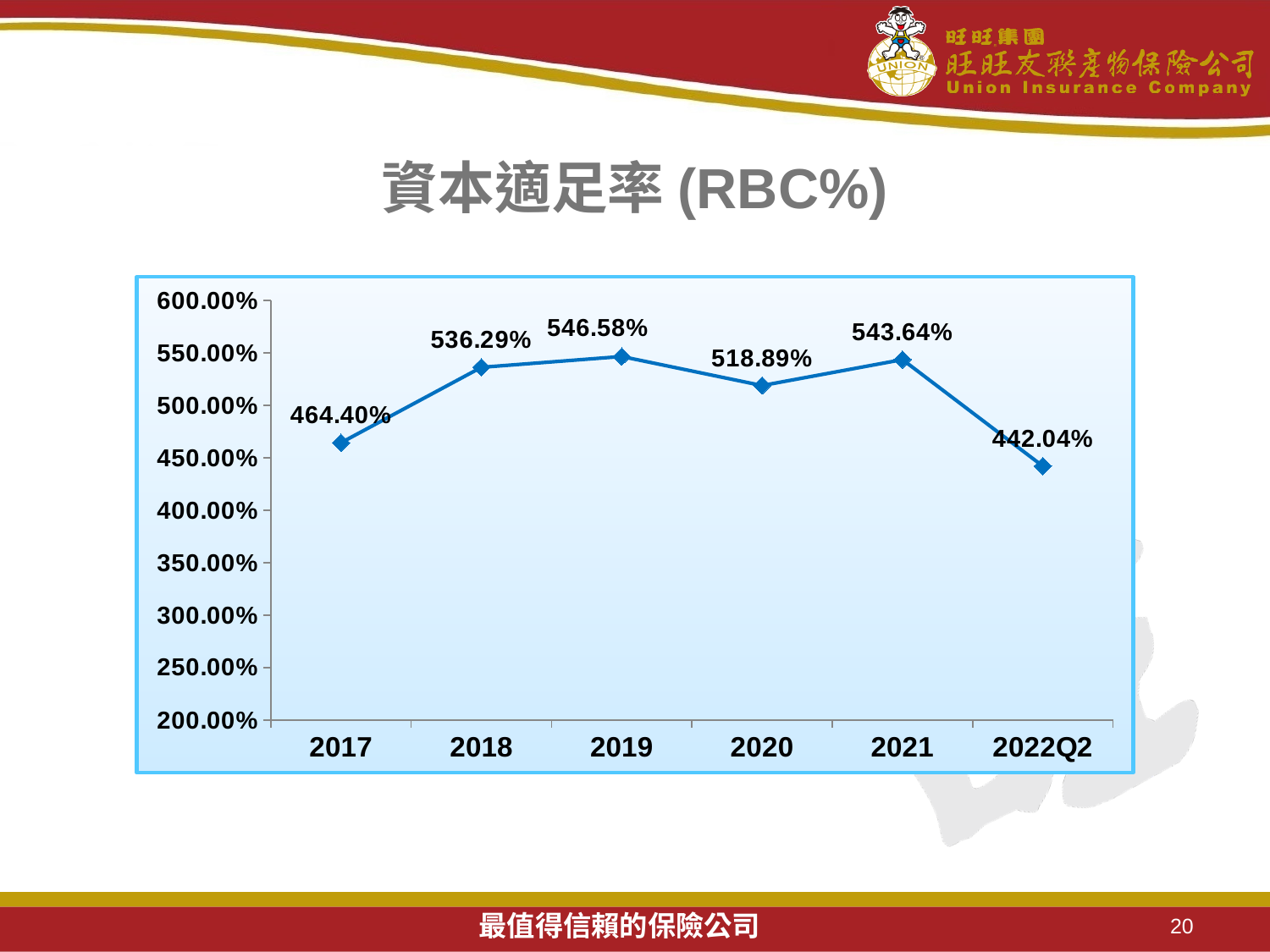

# 資本適足率(RBC%)

### Chart

| Category | 資本適足率 |
|---|---|
| 2017 | 4.644 |
| 2018 | 5.3629 |
| 2019 | 5.465786422596205 |
| 2020 | 5.1889 |
| 2021 | 5.4364 |
| 2022Q2 | 4.4204 |
20